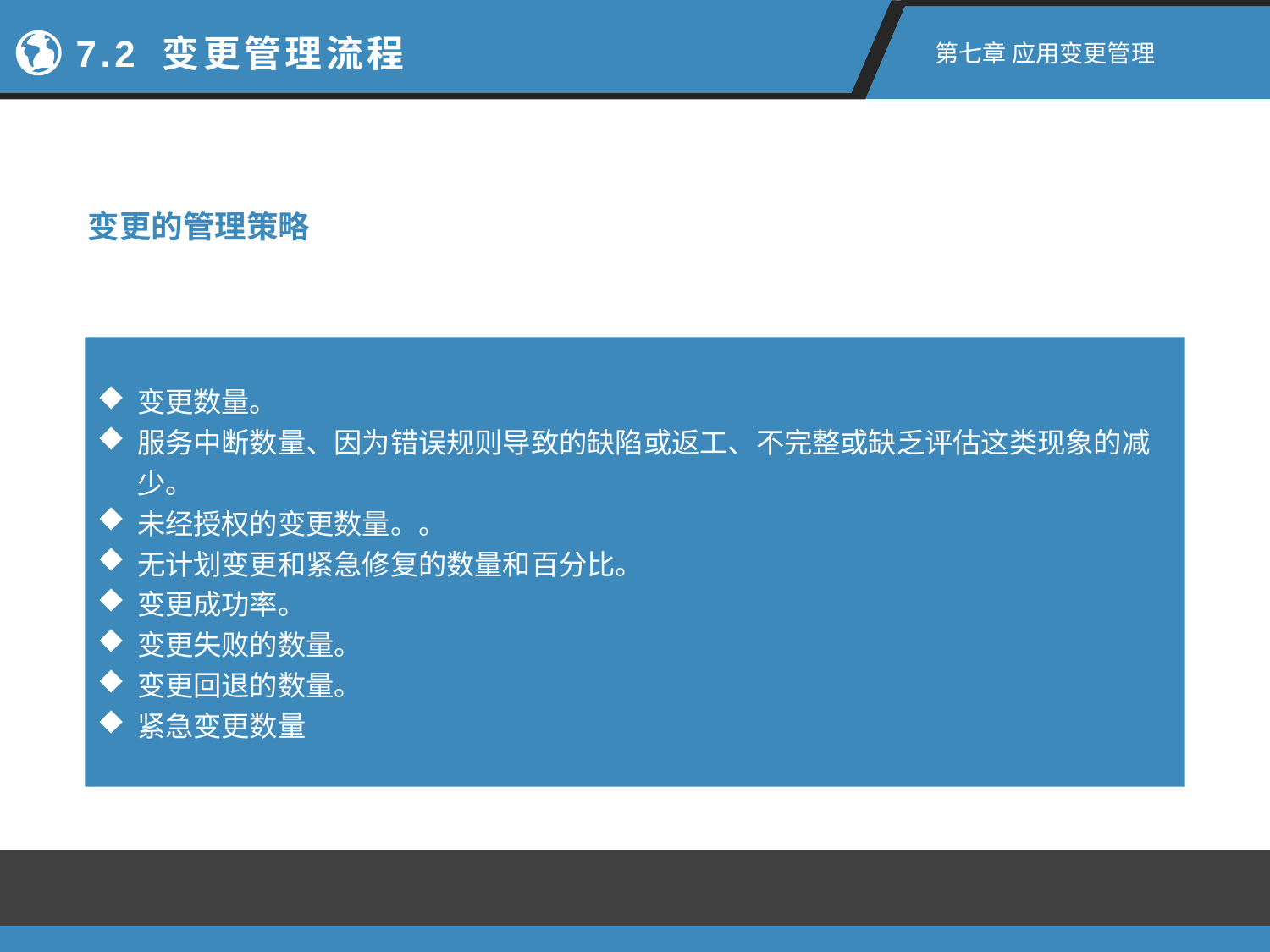

7.2 变更管理流程

第七章 应用变更管理
变更的管理策略
变更数量。
服务中断数量、因为错误规则导致的缺陷或返工、不完整或缺乏评估这类现象的减少。
未经授权的变更数量。。
无计划变更和紧急修复的数量和百分比。
变更成功率。
变更失败的数量。
变更回退的数量。
紧急变更数量